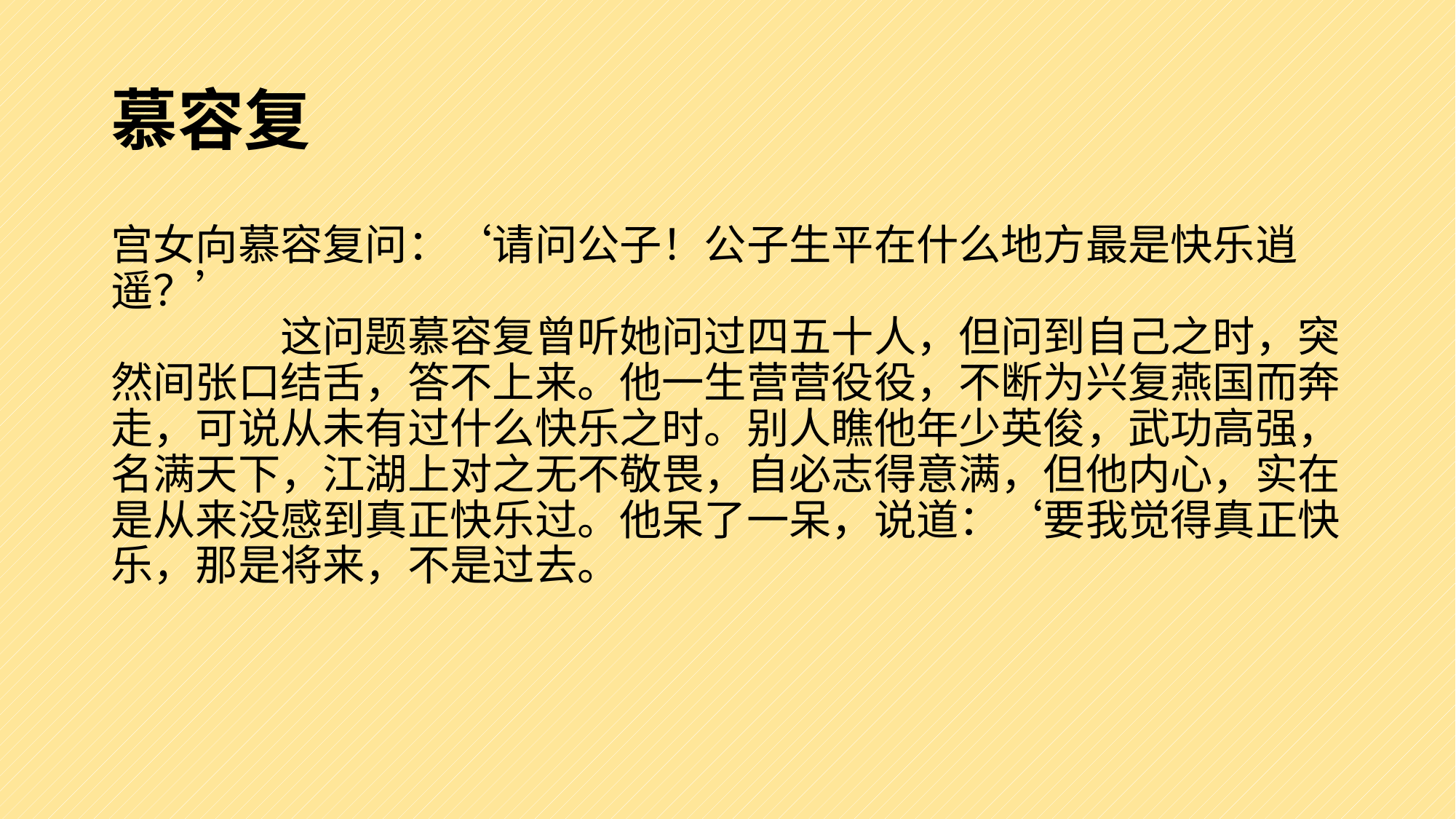

# 慕容复
宫女向慕容复问：‘请问公子！公子生平在什么地方最是快乐逍遥？’
　　　　这问题慕容复曾听她问过四五十人，但问到自己之时，突然间张口结舌，答不上来。他一生营营役役，不断为兴复燕国而奔走，可说从未有过什么快乐之时。别人瞧他年少英俊，武功高强，名满天下，江湖上对之无不敬畏，自必志得意满，但他内心，实在是从来没感到真正快乐过。他呆了一呆，说道：‘要我觉得真正快乐，那是将来，不是过去。